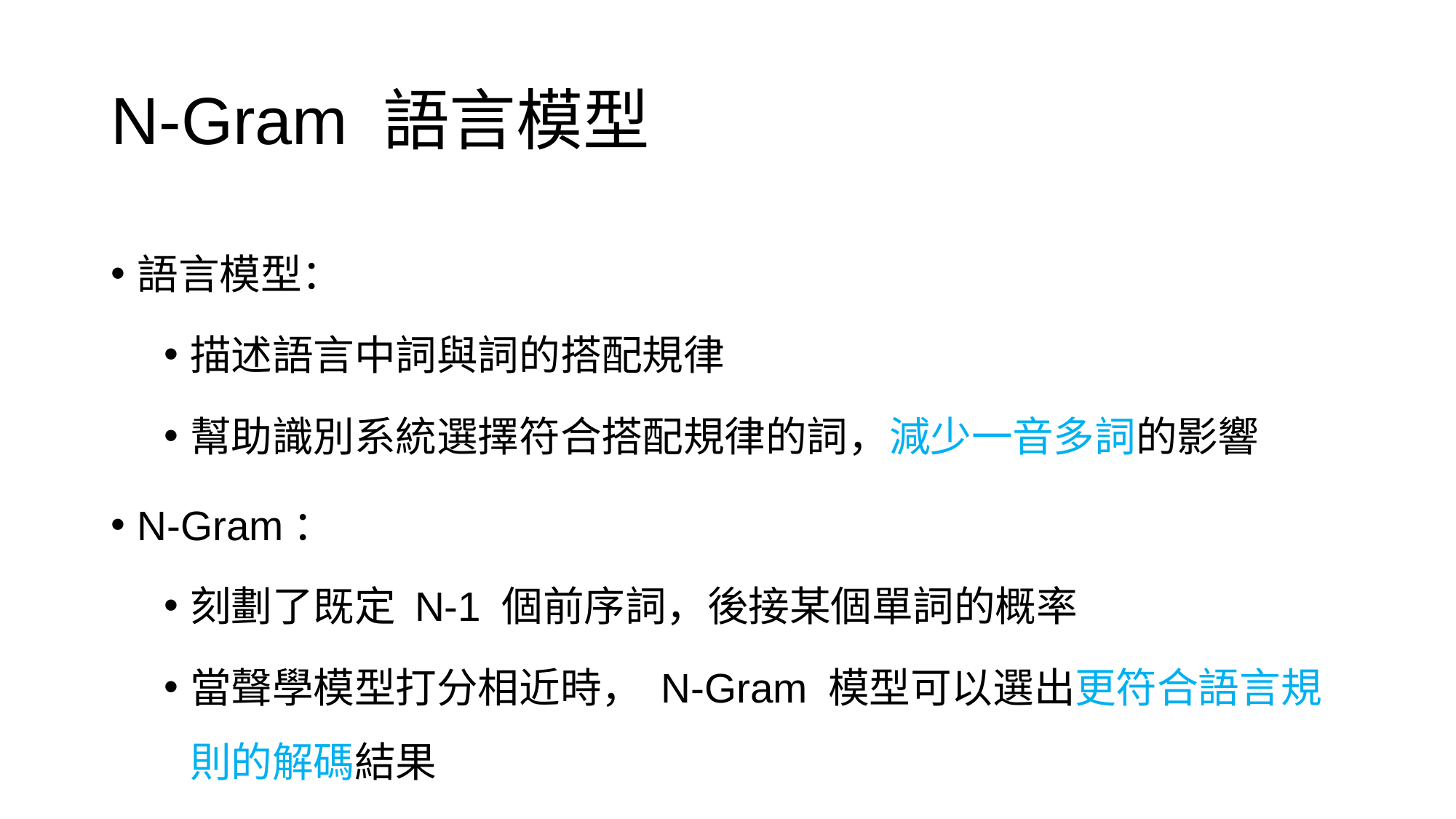

# N-Gram 語言模型
語言模型：
描述語言中詞與詞的搭配規律
幫助識別系統選擇符合搭配規律的詞，減少一音多詞的影響
N-Gram：
刻劃了既定 N-1 個前序詞，後接某個單詞的概率
當聲學模型打分相近時， N-Gram 模型可以選出更符合語言規則的解碼結果